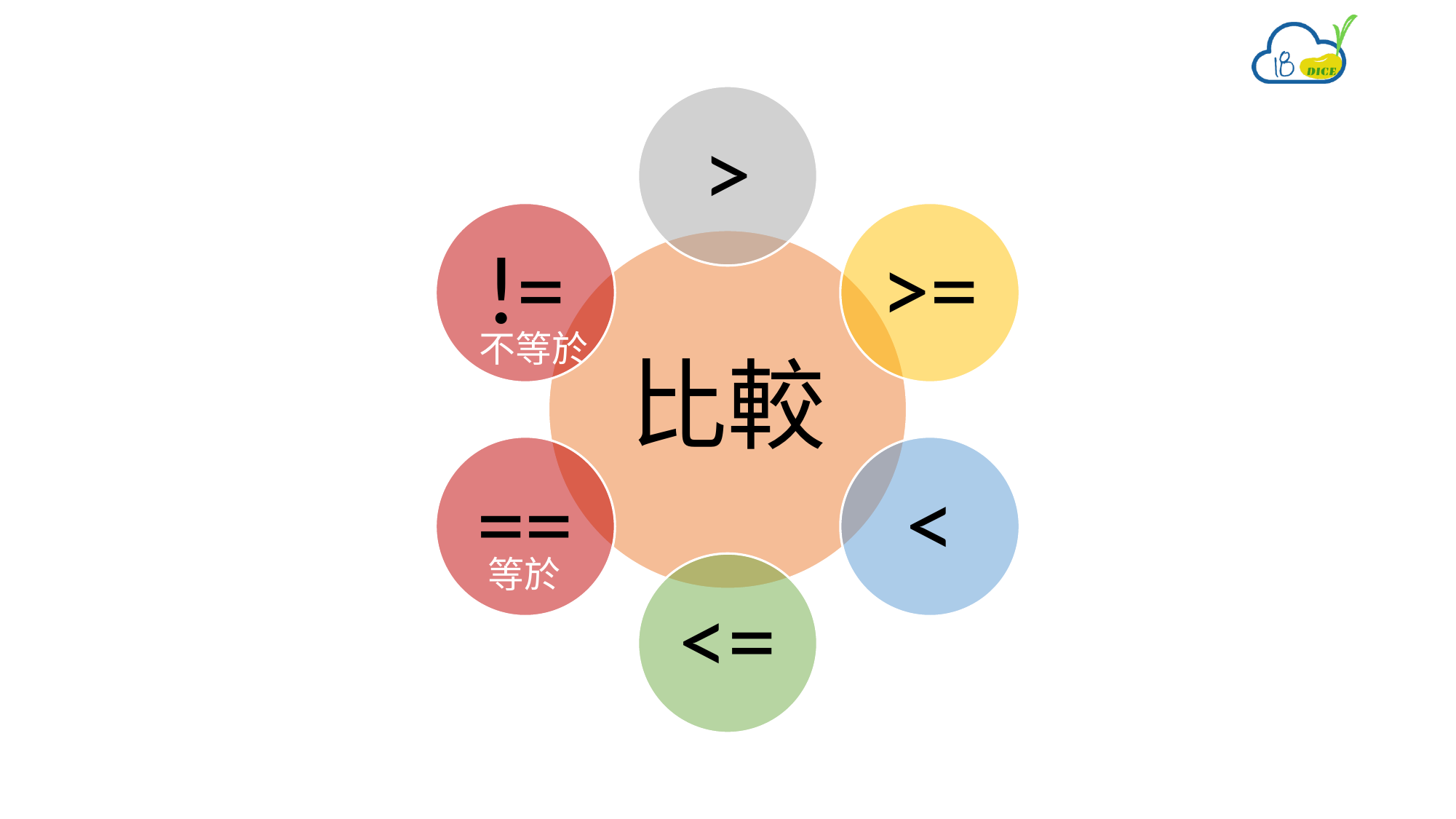

比較
>
>=
<
<=
==
!=
不等於
等於